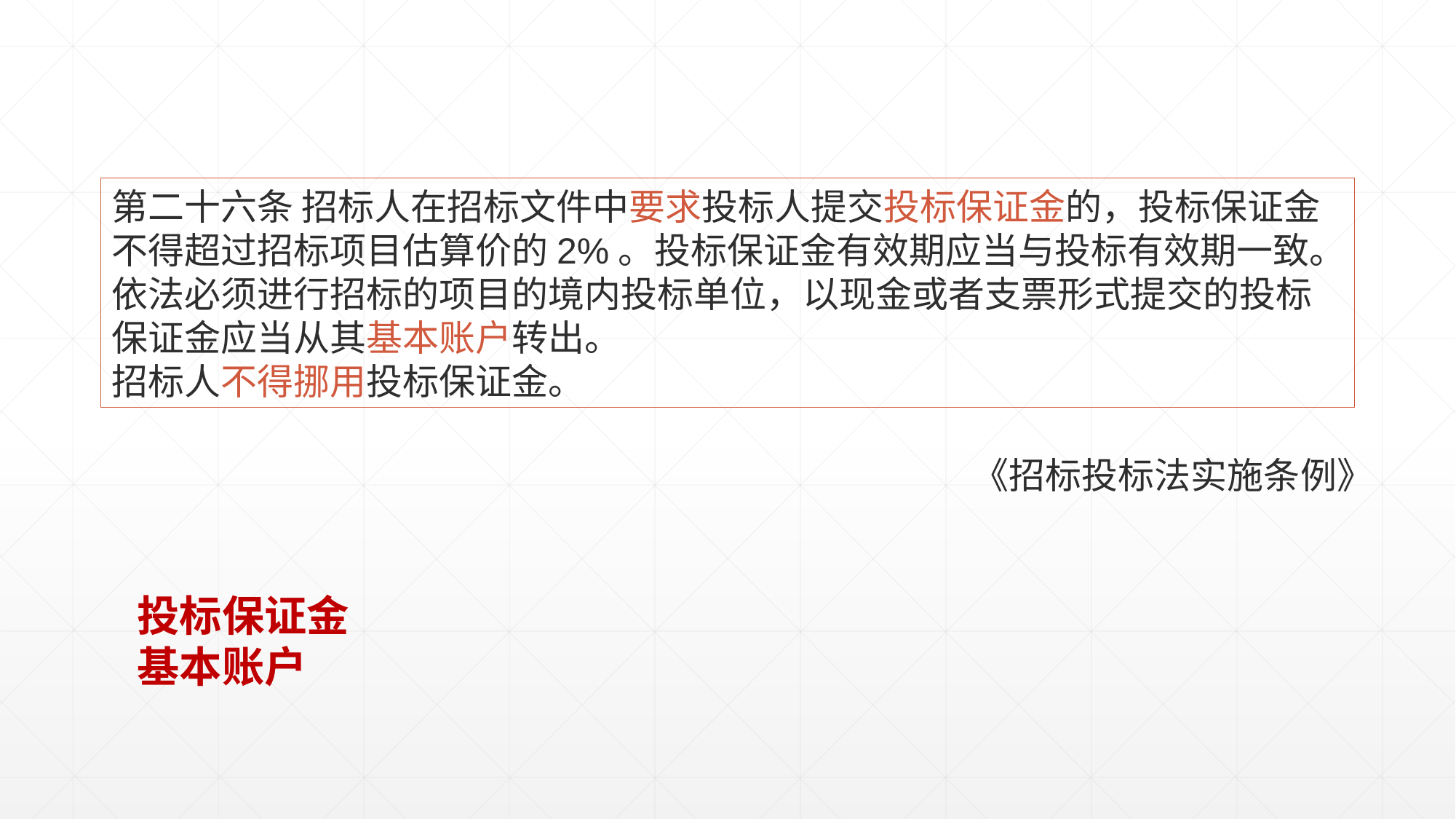

第二十六条 招标人在招标文件中要求投标人提交投标保证金的，投标保证金不得超过招标项目估算价的2%。投标保证金有效期应当与投标有效期一致。
依法必须进行招标的项目的境内投标单位，以现金或者支票形式提交的投标保证金应当从其基本账户转出。
招标人不得挪用投标保证金。
《招标投标法实施条例》
投标保证金
基本账户